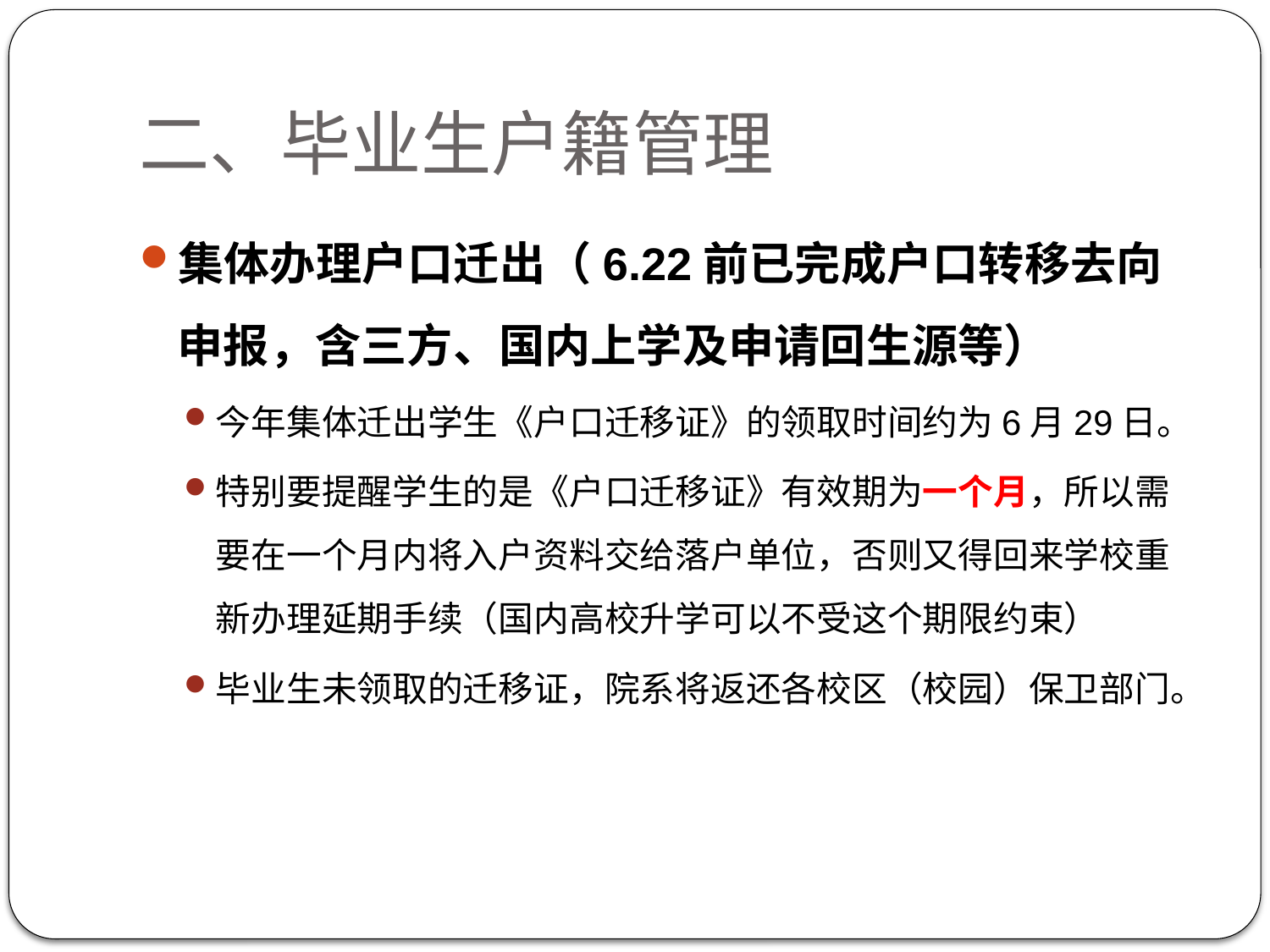

# 二、毕业生户籍管理
集体办理户口迁出（6.22前已完成户口转移去向申报，含三方、国内上学及申请回生源等）
今年集体迁出学生《户口迁移证》的领取时间约为6月29日。
特别要提醒学生的是《户口迁移证》有效期为一个月，所以需要在一个月内将入户资料交给落户单位，否则又得回来学校重新办理延期手续（国内高校升学可以不受这个期限约束）
毕业生未领取的迁移证，院系将返还各校区（校园）保卫部门。